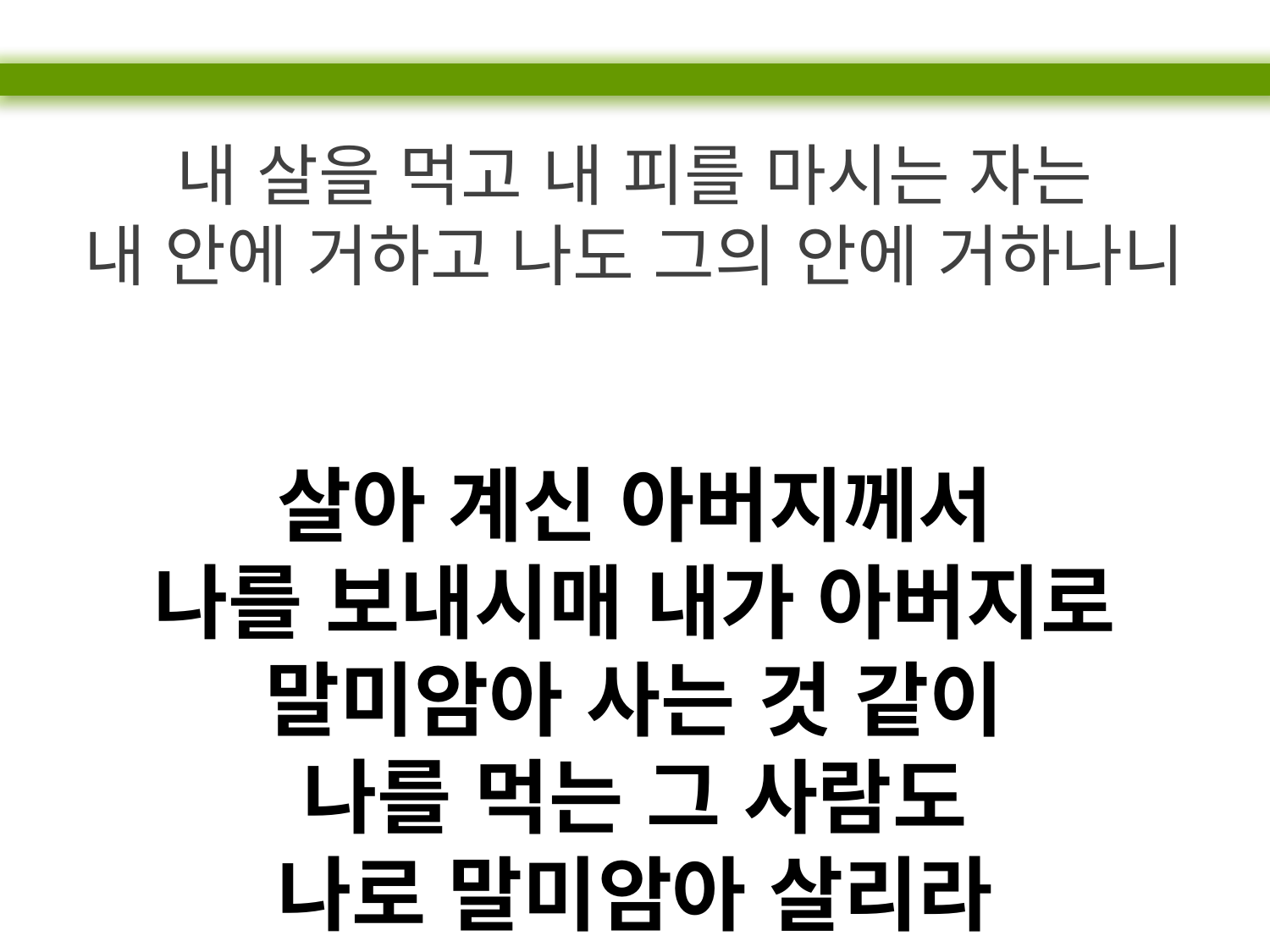

내 살을 먹고 내 피를 마시는 자는
내 안에 거하고 나도 그의 안에 거하나니
살아 계신 아버지께서
나를 보내시매 내가 아버지로 말미암아 사는 것 같이
나를 먹는 그 사람도
나로 말미암아 살리라